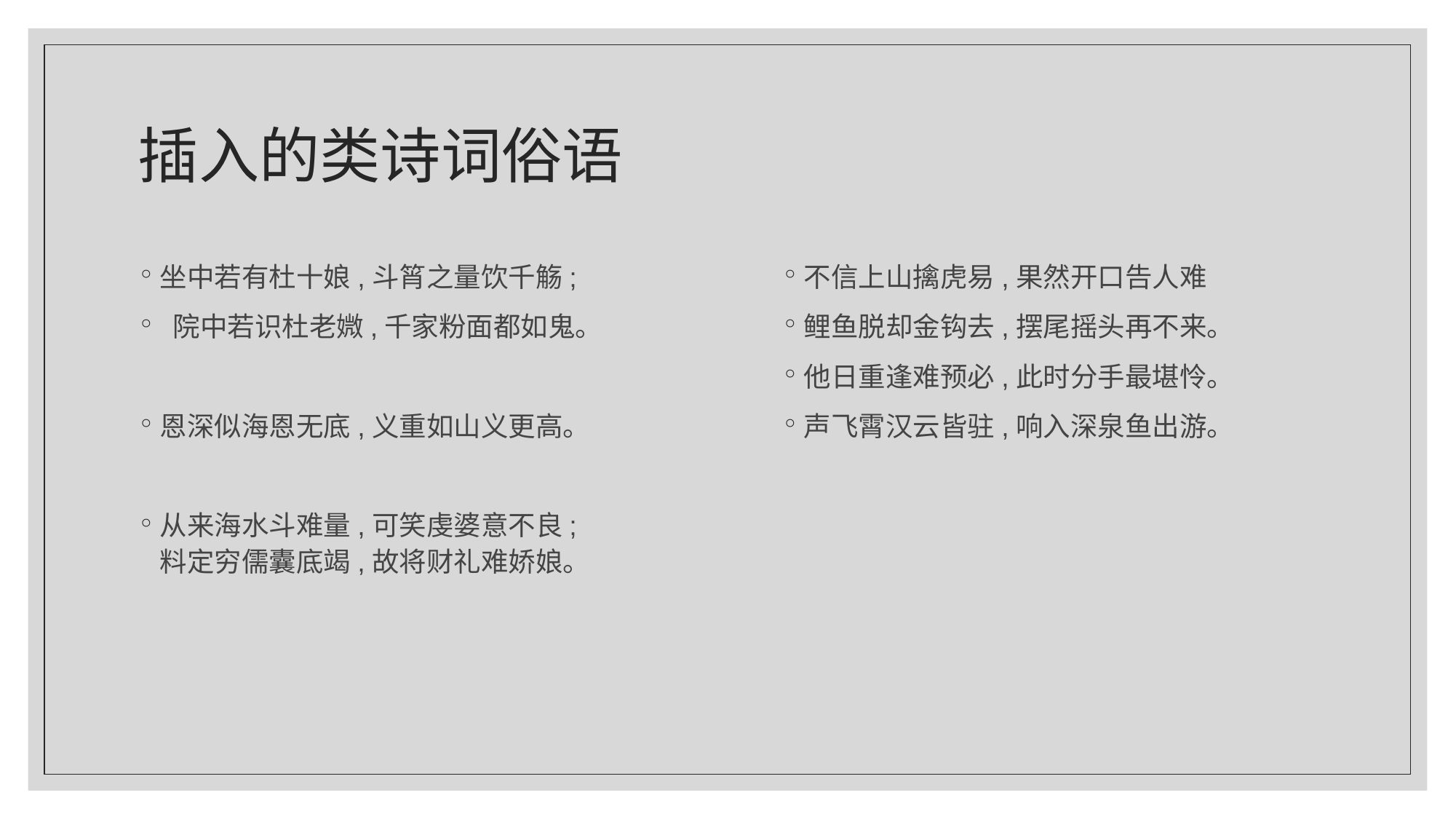

# 插入的类诗词俗语
坐中若有杜十娘,斗筲之量饮千觞;
 院中若识杜老媺,千家粉面都如鬼。

恩深似海恩无底,义重如山义更高。

从来海水斗难量,可笑虔婆意不良;
料定穷儒囊底竭,故将财礼难娇娘。
不信上山擒虎易,果然开口告人难
鲤鱼脱却金钩去,摆尾摇头再不来。
他日重逢难预必,此时分手最堪怜。
声飞霄汉云皆驻,响入深泉鱼出游。